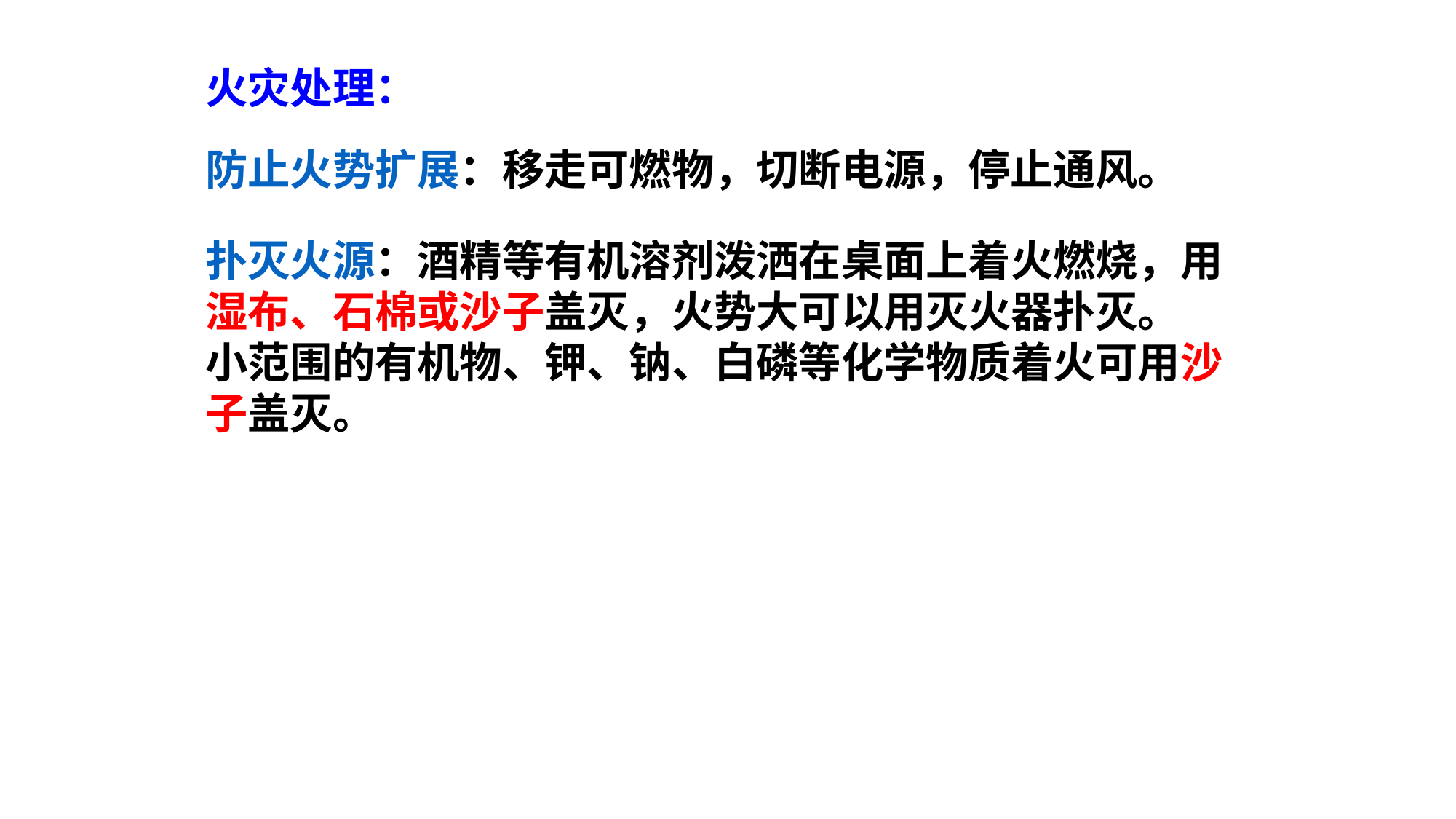

火灾处理：

防止火势扩展：移走可燃物，切断电源，停止通风。

扑灭火源：酒精等有机溶剂泼洒在桌面上着火燃烧，用湿布、石棉或沙子盖灭，火势大可以用灭火器扑灭。
小范围的有机物、钾、钠、白磷等化学物质着火可用沙子盖灭。